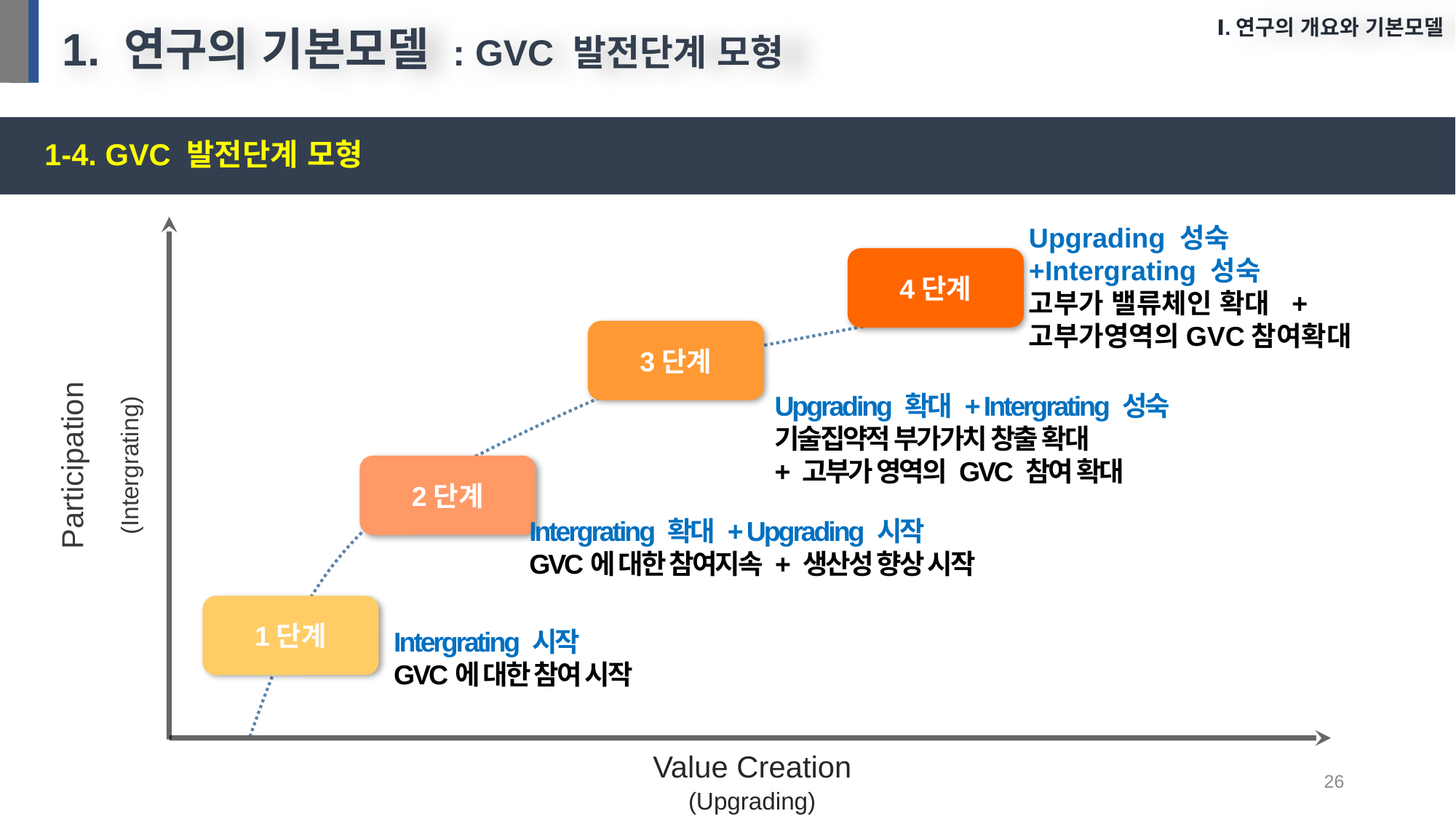

Ⅰ.연구의 개요와 기본모델

1-4. GVC 발전단계 모형
1. 연구의 기본모델 : GVC 발전단계 모형
Participation
(Intergrating)
4단계

3단계
2단계
1단계
Value Creation
(Upgrading)
Upgrading 성숙
+Intergrating 성숙
고부가 밸류체인 확대  +
고부가영역의GVC참여확대
Upgrading 확대 + Intergrating 성숙
기술집약적 부가가치 창출 확대
+ 고부가 영역의 GVC 참여 확대
Intergrating 확대 + Upgrading 시작
GVC에 대한 참여지속 + 생산성 향상 시작
Intergrating 시작
GVC에 대한 참여 시작
26